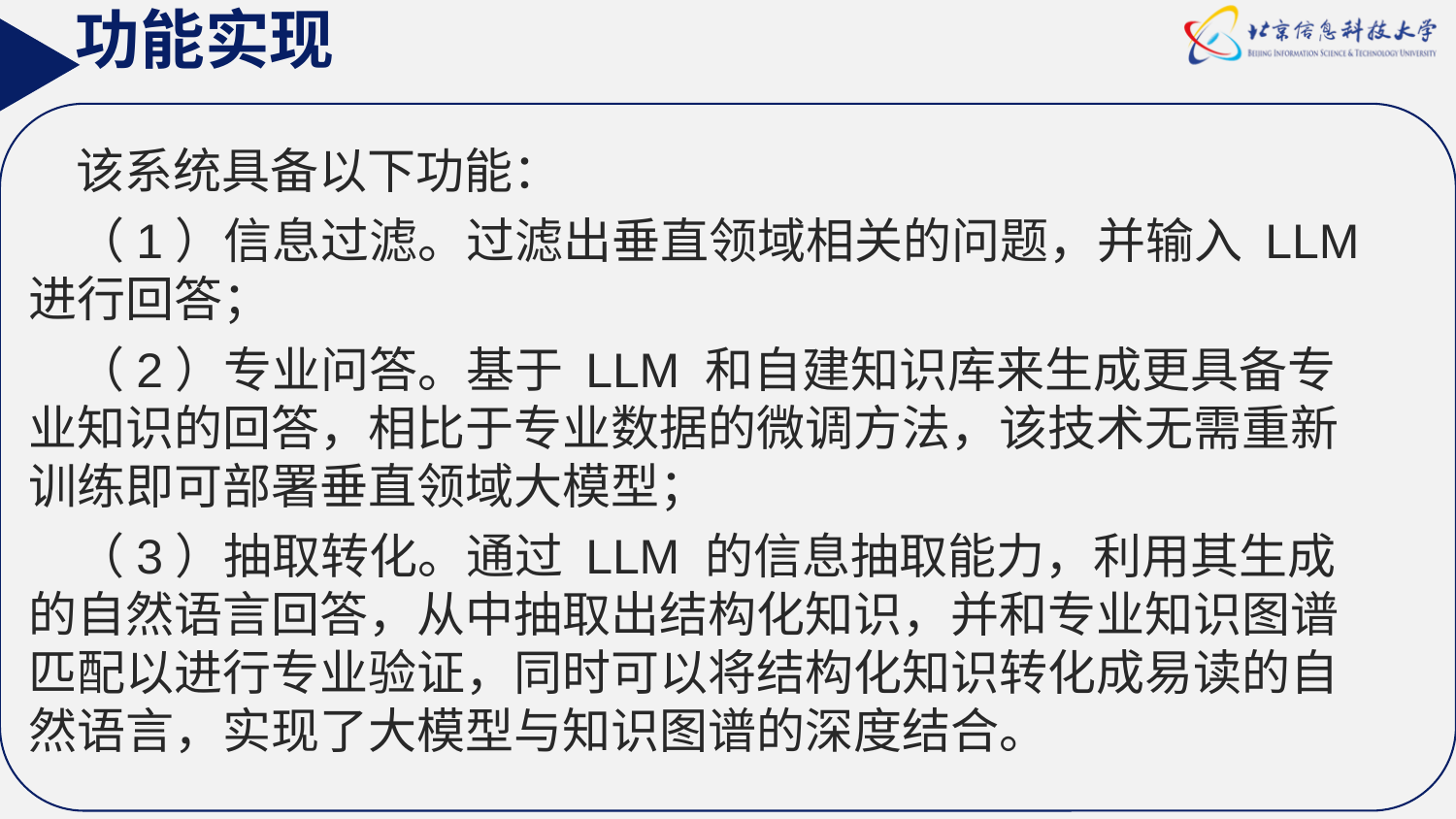

功能实现

该系统具备以下功能：
（1）信息过滤。过滤出垂直领域相关的问题，并输入 LLM 进行回答；
（2）专业问答。基于 LLM 和自建知识库来生成更具备专业知识的回答，相比于专业数据的微调方法，该技术无需重新训练即可部署垂直领域大模型；
（3）抽取转化。通过 LLM 的信息抽取能力，利用其生成的自然语言回答，从中抽取出结构化知识，并和专业知识图谱匹配以进行专业验证，同时可以将结构化知识转化成易读的自然语言，实现了大模型与知识图谱的深度结合。